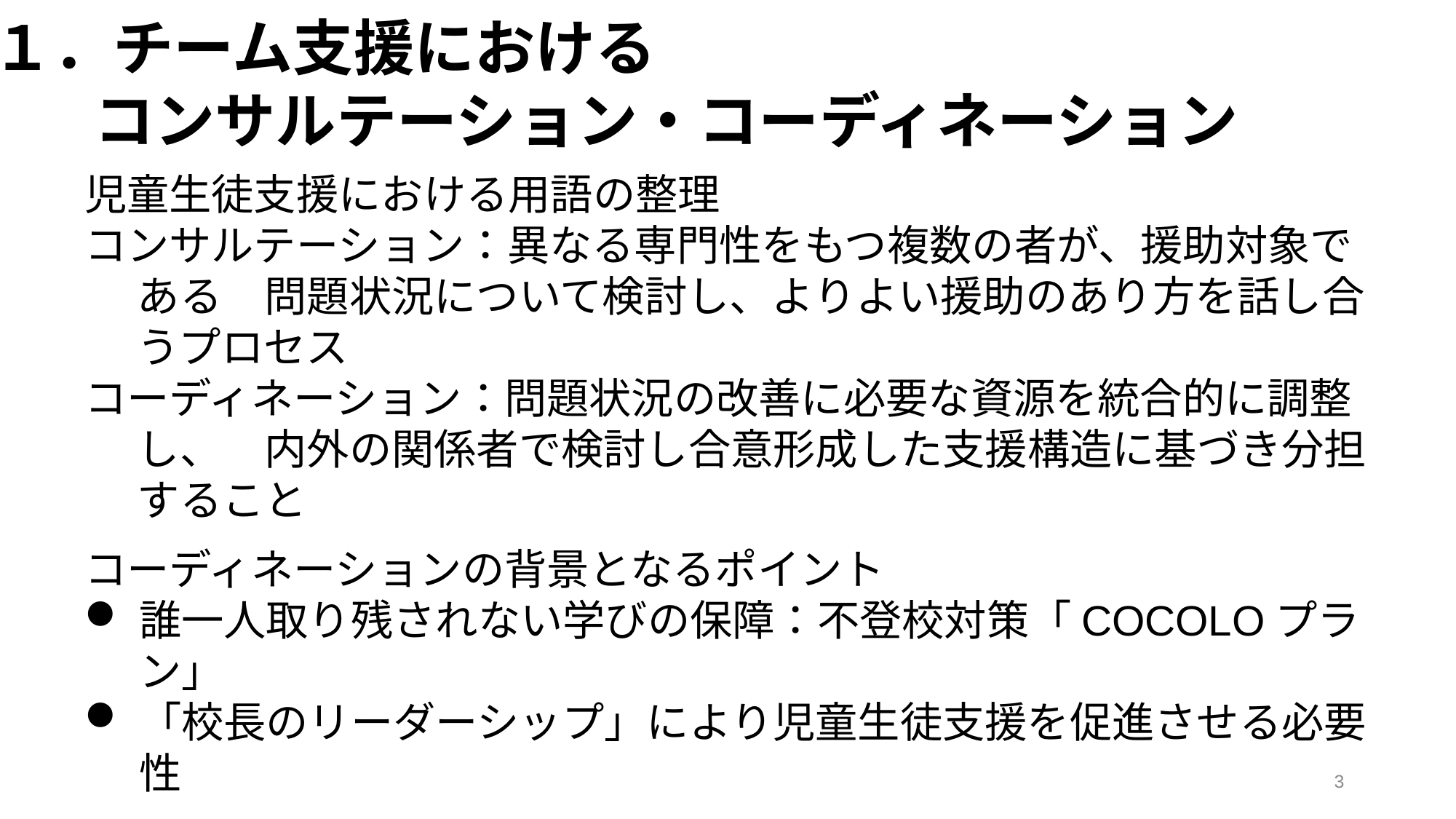

１．チーム支援における
　   コンサルテーション・コーディネーション
児童生徒支援における用語の整理
コンサルテーション：異なる専門性をもつ複数の者が、援助対象である　問題状況について検討し、よりよい援助のあり方を話し合うプロセス
コーディネーション：問題状況の改善に必要な資源を統合的に調整し、　内外の関係者で検討し合意形成した支援構造に基づき分担すること
コーディネーションの背景となるポイント
誰一人取り残されない学びの保障：不登校対策「COCOLOプラン」
「校長のリーダーシップ」により児童生徒支援を促進させる必要性
コーディネーションの基盤となるリーダーシップの考え方
専門的力量をもつ者が、それぞれの得意分野においてリーダー役を果たす、分散型リーダーシップ（鎌田，2024）が今日的な体制の考え方
3